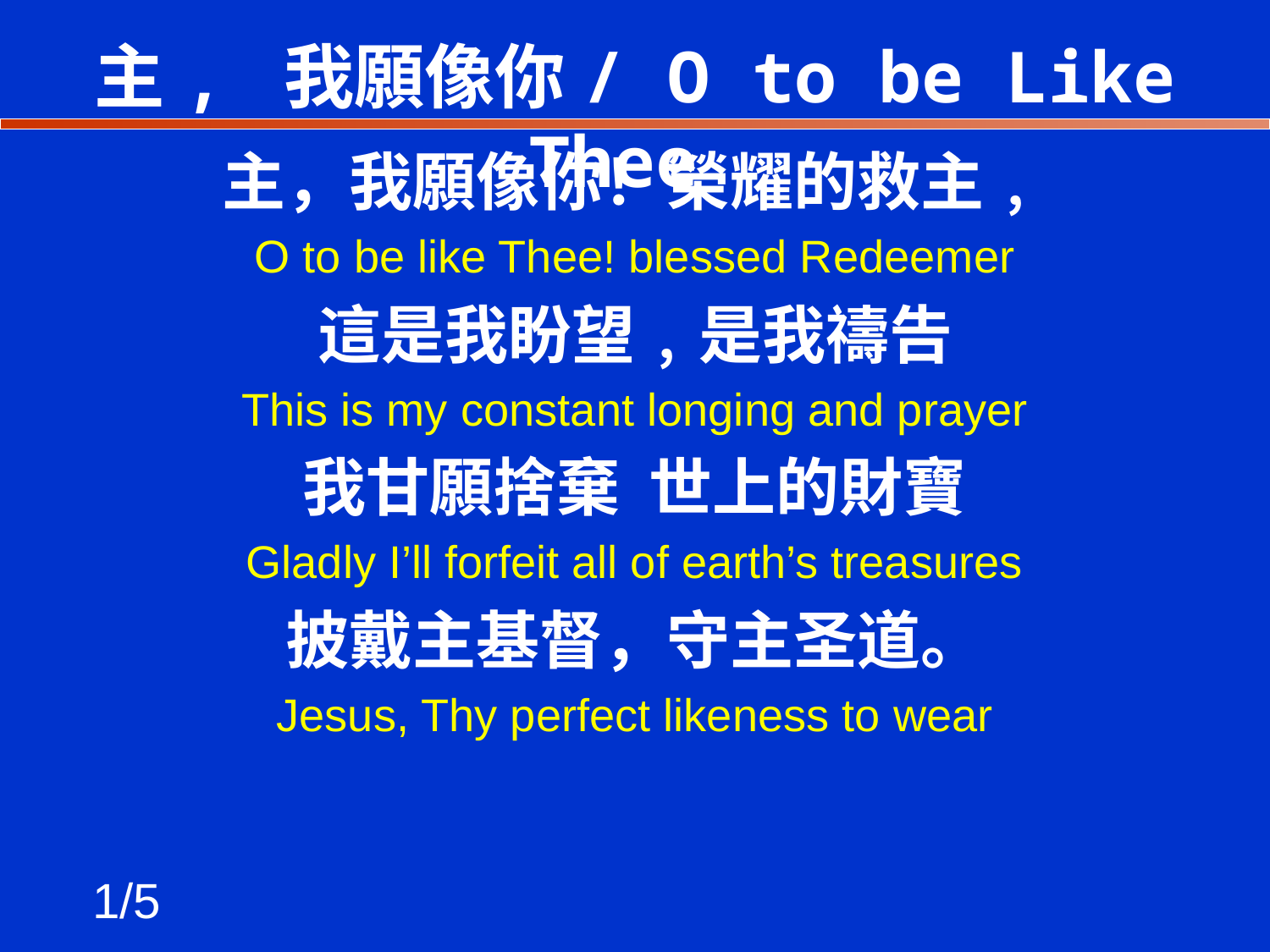

主, 我願像你/ O to be Like Thee

主，我願像你！榮耀的救主﹐
O to be like Thee! blessed Redeemer
這是我盼望﹐是我禱告
This is my constant longing and prayer
我甘願捨棄  世上的財寶
Gladly I’ll forfeit all of earth’s treasures
披戴主基督，守主圣道。
Jesus, Thy perfect likeness to wear

1/5